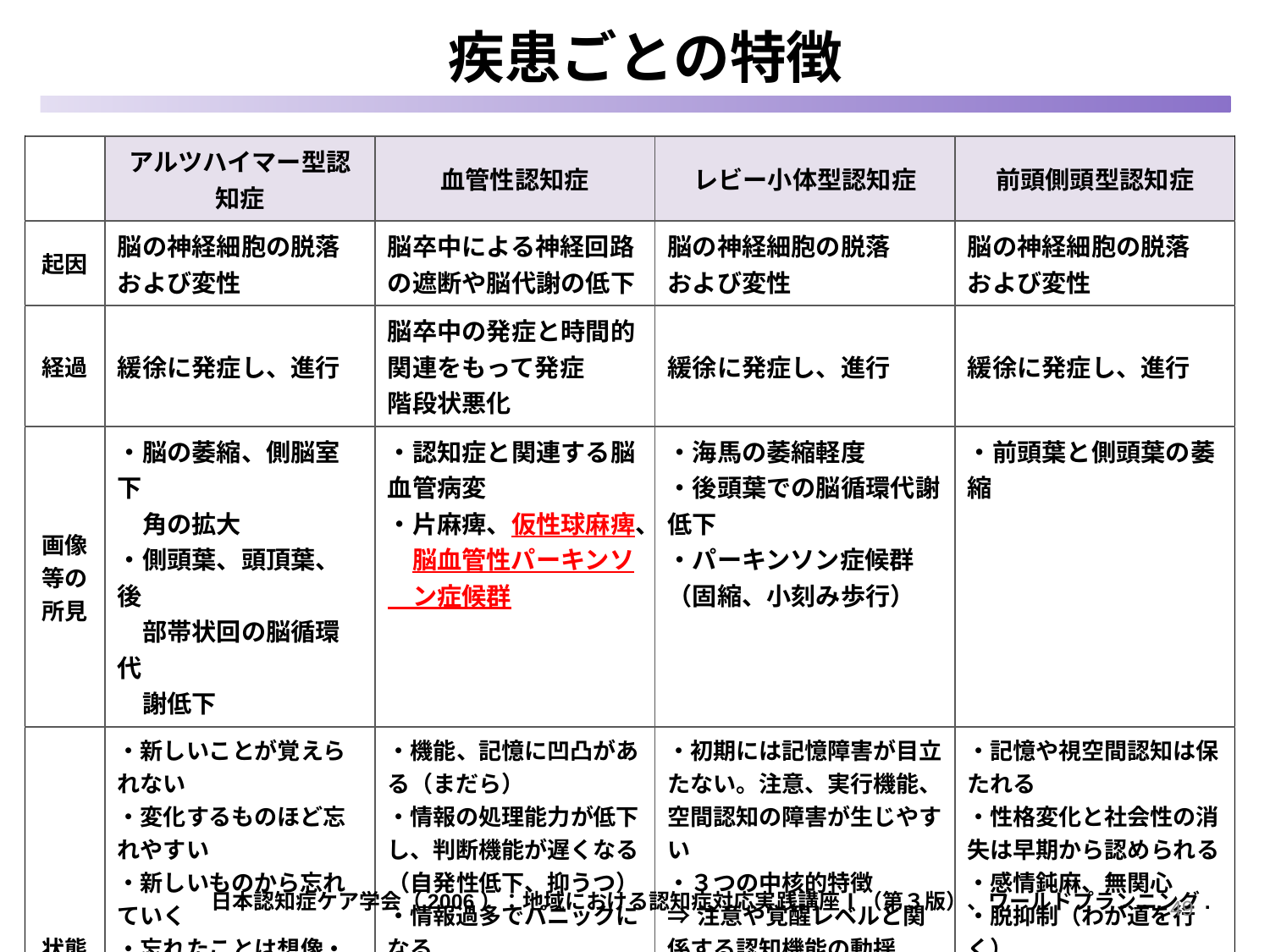

疾患ごとの特徴

|  | アルツハイマー型認知症 | 血管性認知症 | レビー小体型認知症 | 前頭側頭型認知症 |
| --- | --- | --- | --- | --- |
| 起因 | 脳の神経細胞の脱落 および変性 | 脳卒中による神経回路の遮断や脳代謝の低下 | 脳の神経細胞の脱落 および変性 | 脳の神経細胞の脱落 および変性 |
| 経過 | 緩徐に発症し、進行 | 脳卒中の発症と時間的関連をもって発症 階段状悪化 | 緩徐に発症し、進行 | 緩徐に発症し、進行 |
| 画像等の 所見 | ・脳の萎縮、側脳室下 　角の拡大 ・側頭葉、頭頂葉、後 　部帯状回の脳循環代 　謝低下 | ・認知症と関連する脳血管病変 ・片麻痺、仮性球麻痺、 　脳血管性パーキンソ 　ン症候群 | ・海馬の萎縮軽度 ・後頭葉での脳循環代謝低下 ・パーキンソン症候群 （固縮、小刻み歩行） | ・前頭葉と側頭葉の萎縮 |
| 状態 | ・新しいことが覚えられない ・変化するものほど忘れやすい ・新しいものから忘れていく ・忘れたことは想像・創作でつなげていく ・取り繕い、妄想 ・空間認知機能の低下 　図形模写、手指の模 　倣が困難 | ・機能、記憶に凹凸がある（まだら） ・情報の処理能力が低下し、判断機能が遅くなる（自発性低下、抑うつ） ・情報過多でパニックになる ・突然の状況変化に対応できない ・感情の起伏が大きくなる | ・初期には記憶障害が目立たない。注意、実行機能、空間認知の障害が生じやすい ・３つの中核的特徴 ⇒注意や覚醒レベルと関係する認知機能の動揺 ⇒具体的詳細な幻視 ⇒パーキンソン症候群 ・自律神経障害 ・抗精神病薬の感受性亢進 ・レム睡眠行動障害 | ・記憶や視空間認知は保たれる ・性格変化と社会性の消失は早期から認められる ・感情鈍麻、無関心 ・脱抑制（わが道を行く） ・常同行動（時刻表的な生活） ・注意の転動性の亢進と行為の維持困難（立ち去り行動） ・過食、偏食 |
日本認知症ケア学会（2006）：地域における認知症対応実践講座Ⅰ（第３版）、ワールドプランニング.
49